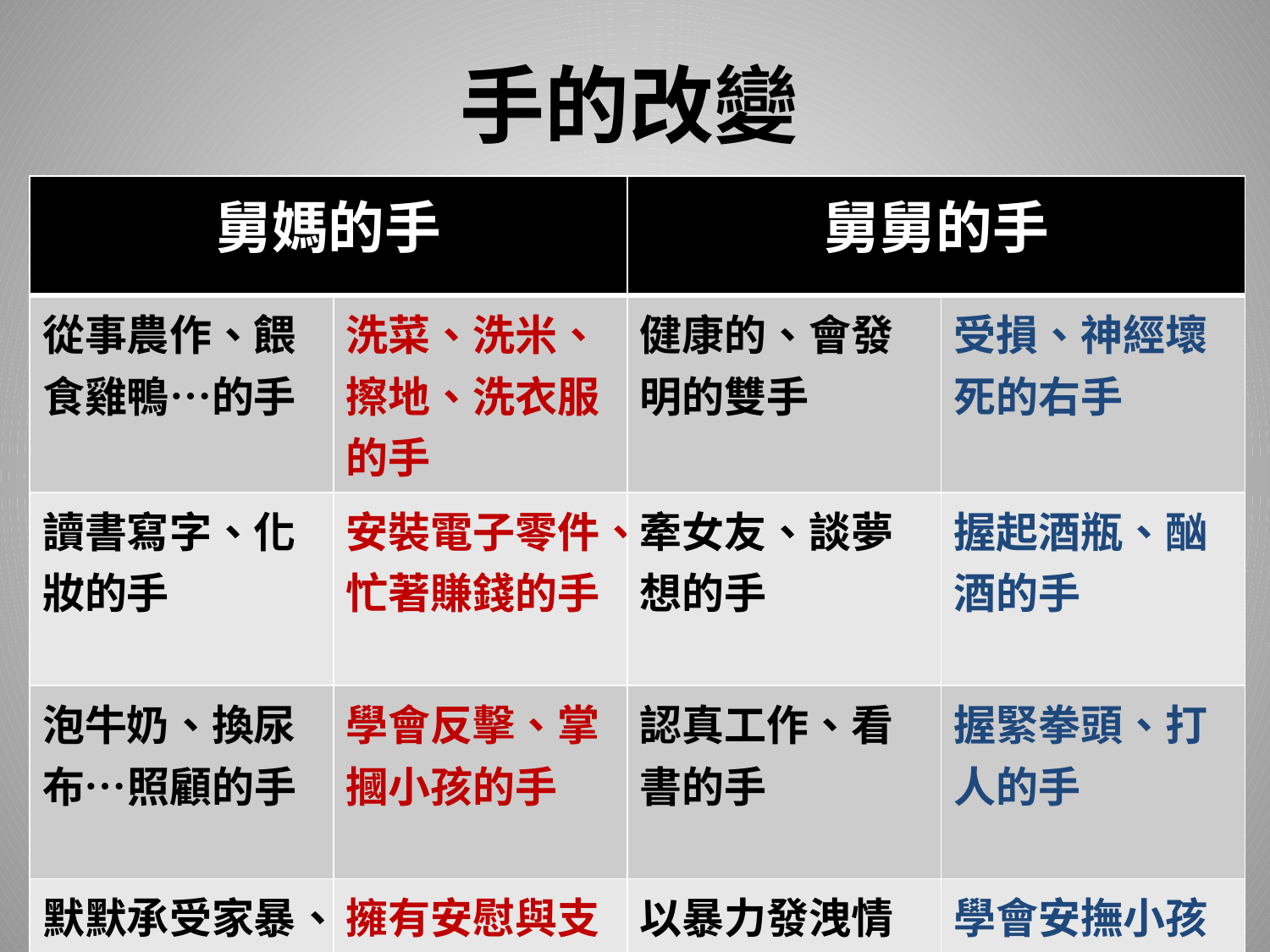

手的改變
| 舅媽的手 |  | 舅舅的手 |  |
| --- | --- | --- | --- |
| 從事農作、餵食雞鴨…的手 | 洗菜、洗米、擦地、洗衣服的手 | 健康的、會發明的雙手 | 受損、神經壞死的右手 |
| 讀書寫字、化妝的手 | 安裝電子零件、忙著賺錢的手 | 牽女友、談夢想的手 | 握起酒瓶、酗酒的手 |
| 泡牛奶、換尿布…照顧的手 | 學會反擊、掌摑小孩的手 | 認真工作、看書的手 | 握緊拳頭、打人的手 |
| 默默承受家暴、撐起家用的手 | 擁有安慰與支持力量的手 | 以暴力發洩情緒的手 | 學會安撫小孩的左手 |